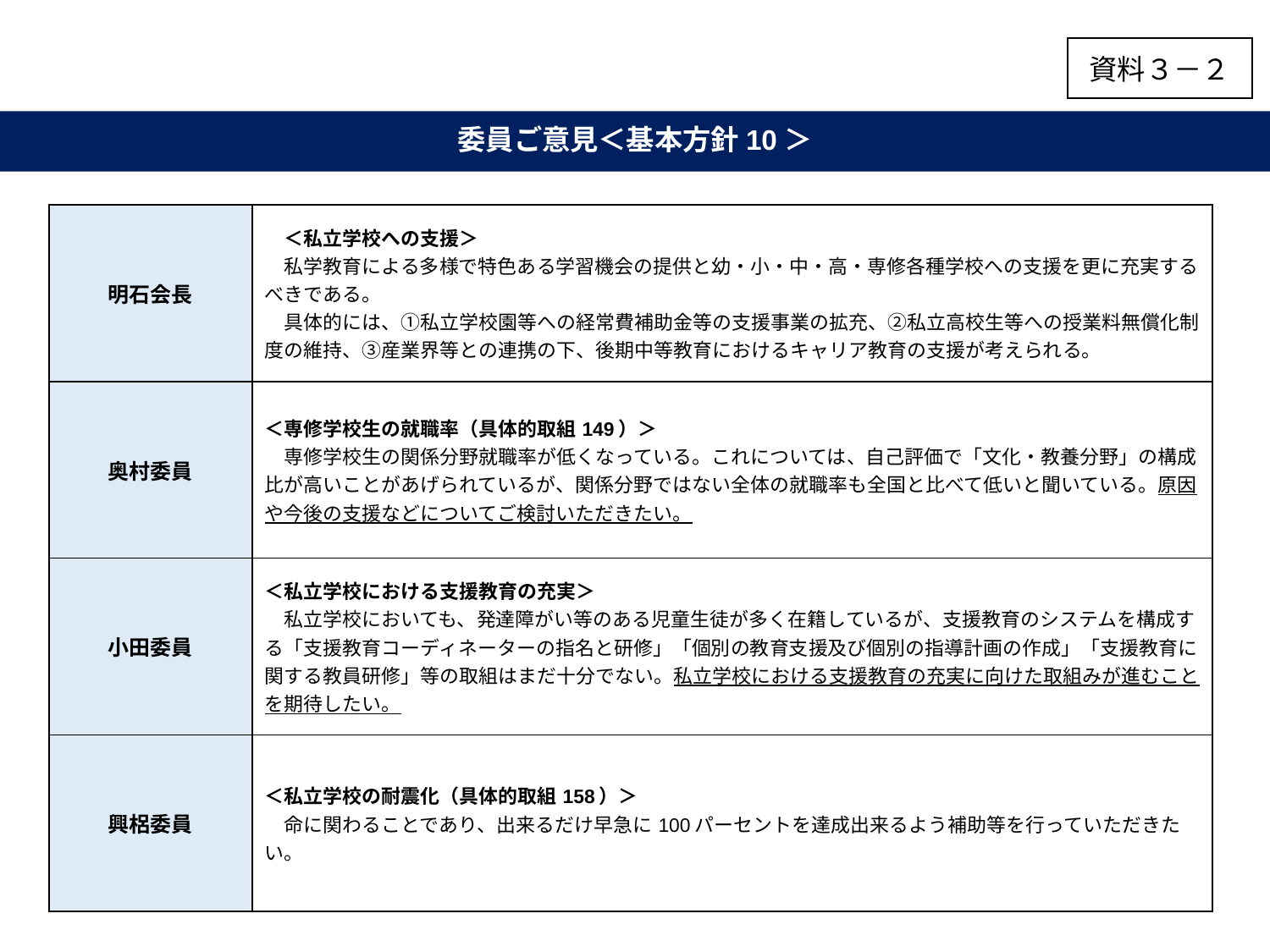

資料３－２
# 委員ご意見＜基本方針10＞
| 明石会長 | ＜私立学校への支援＞ 　私学教育による多様で特色ある学習機会の提供と幼・小・中・高・専修各種学校への支援を更に充実するべきである。 　具体的には、①私立学校園等への経常費補助金等の支援事業の拡充、②私立高校生等への授業料無償化制度の維持、③産業界等との連携の下、後期中等教育におけるキャリア教育の支援が考えられる。 |
| --- | --- |
| 奥村委員 | ＜専修学校生の就職率（具体的取組149）＞ 　専修学校生の関係分野就職率が低くなっている。これについては、自己評価で「文化・教養分野」の構成比が高いことがあげられているが、関係分野ではない全体の就職率も全国と比べて低いと聞いている。原因や今後の支援などについてご検討いただきたい。 |
| 小田委員 | ＜私立学校における支援教育の充実＞ 　私立学校においても、発達障がい等のある児童生徒が多く在籍しているが、支援教育のシステムを構成する「支援教育コーディネーターの指名と研修」「個別の教育支援及び個別の指導計画の作成」「支援教育に関する教員研修」等の取組はまだ十分でない。私立学校における支援教育の充実に向けた取組みが進むことを期待したい。 |
| 興梠委員 | ＜私立学校の耐震化（具体的取組158）＞ 　命に関わることであり、出来るだけ早急に100パーセントを達成出来るよう補助等を行っていただきたい。 |